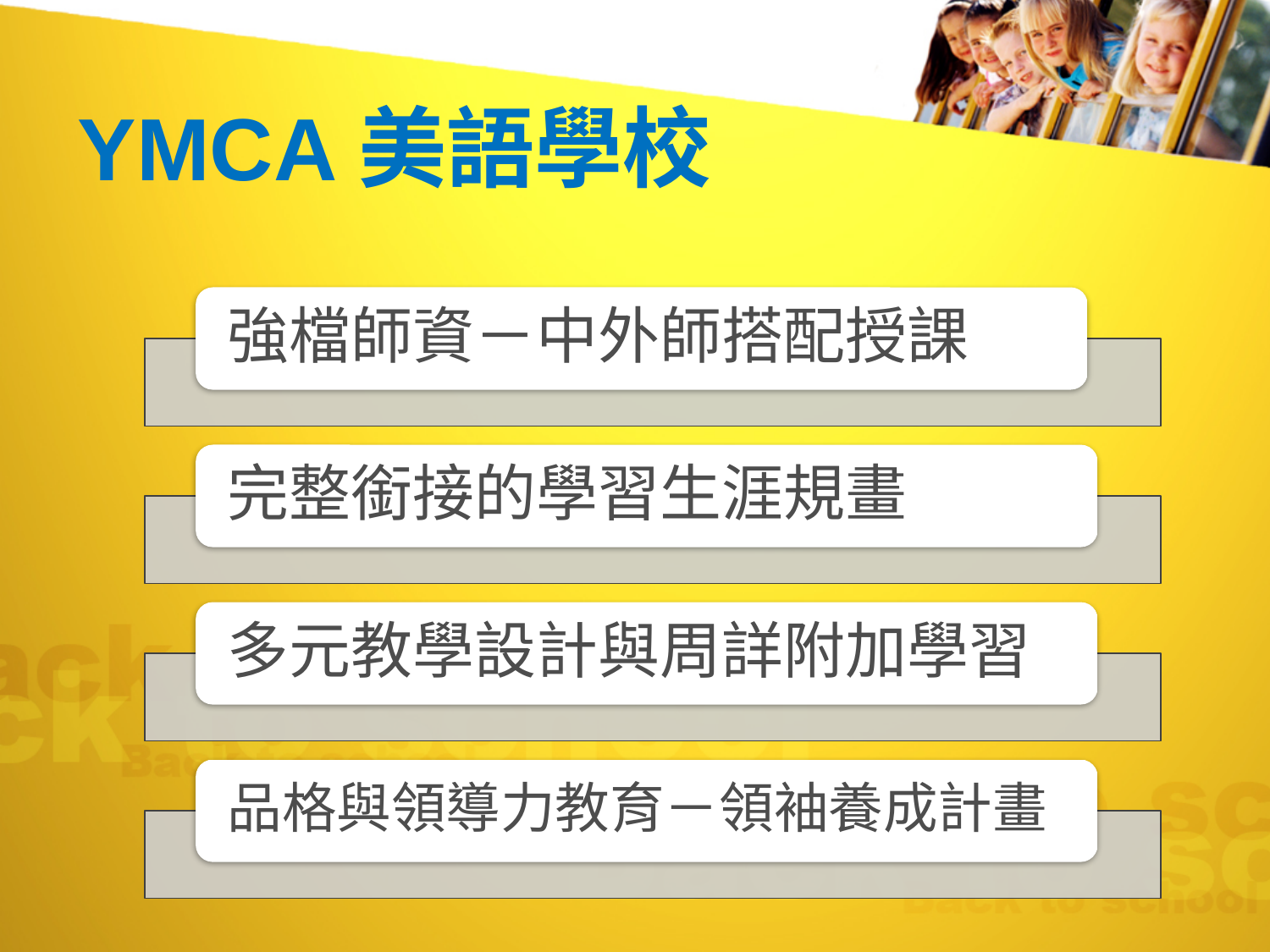

# YMCA美語學校
強檔師資－中外師搭配授課

完整銜接的學習生涯規畫
多元教學設計與周詳附加學習
品格與領導力教育－領袖養成計畫